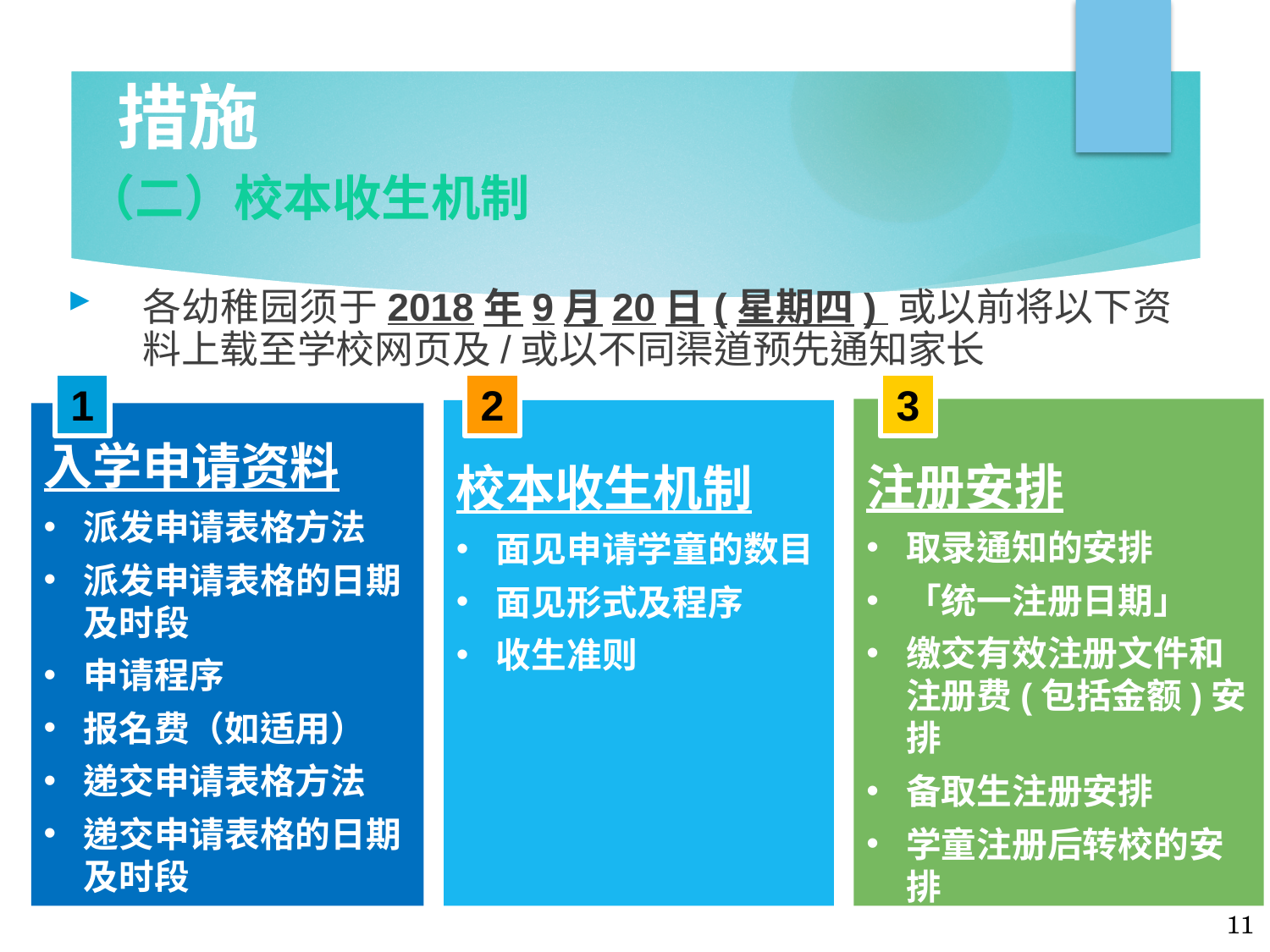

# 措施
（二）校本收生机制

各幼稚园须于2018年9月20日(星期四) 或以前将以下资料上载至学校网页及/或以不同渠道预先通知家长

1
2
3

注册安排
取录通知的安排
「统一注册日期」
缴交有效注册文件和注册费(包括金额)安排
备取生注册安排
学童注册后转校的安排

校本收生机制
面见申请学童的数目
面见形式及程序
收生准则

入学申请资料
派发申请表格方法
派发申请表格的日期及时段
申请程序
报名费（如适用）
递交申请表格方法
递交申请表格的日期及时段
11